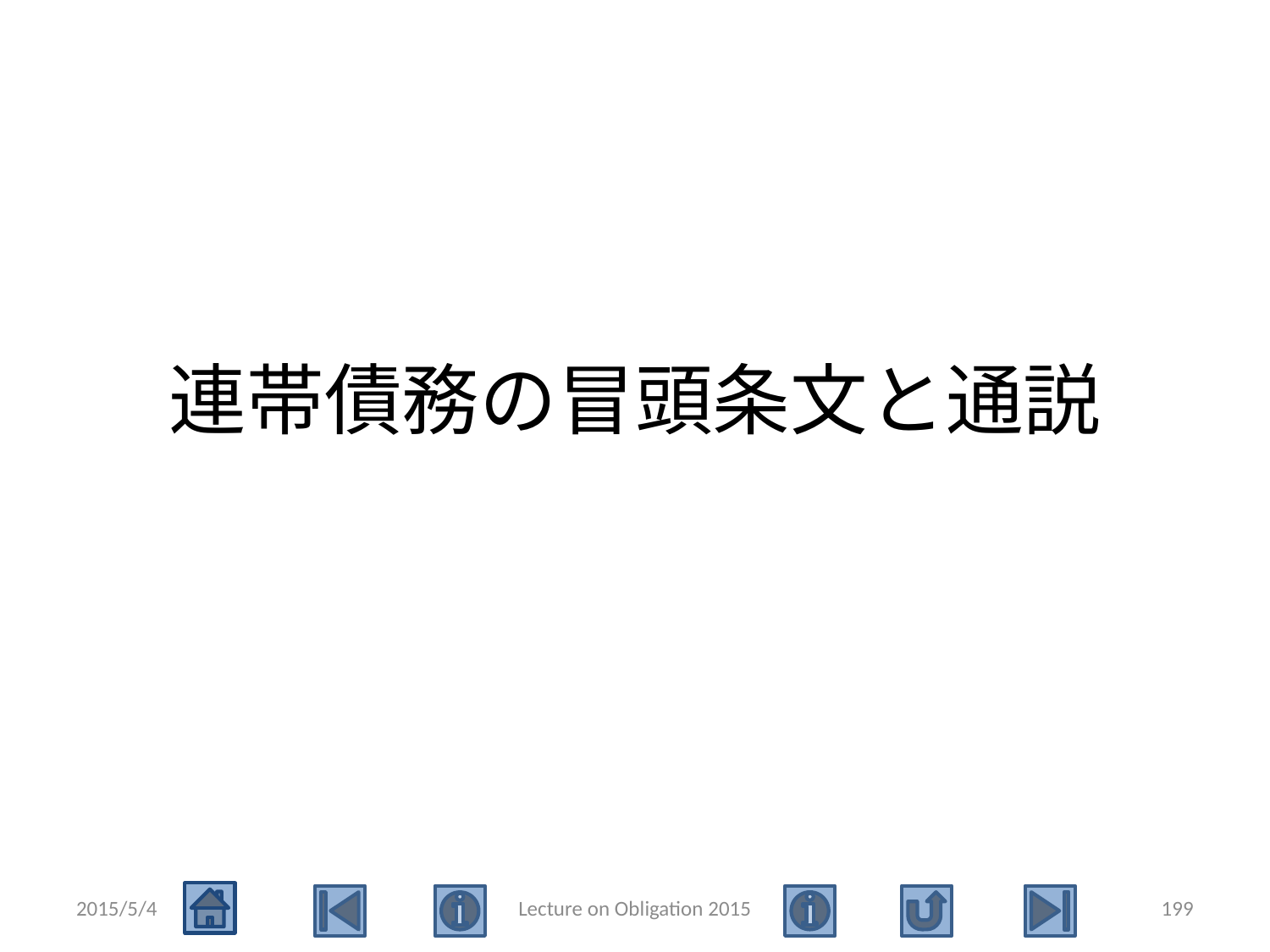

# 連帯債務の冒頭条文と通説

2015/5/4
Lecture on Obligation 2015
199